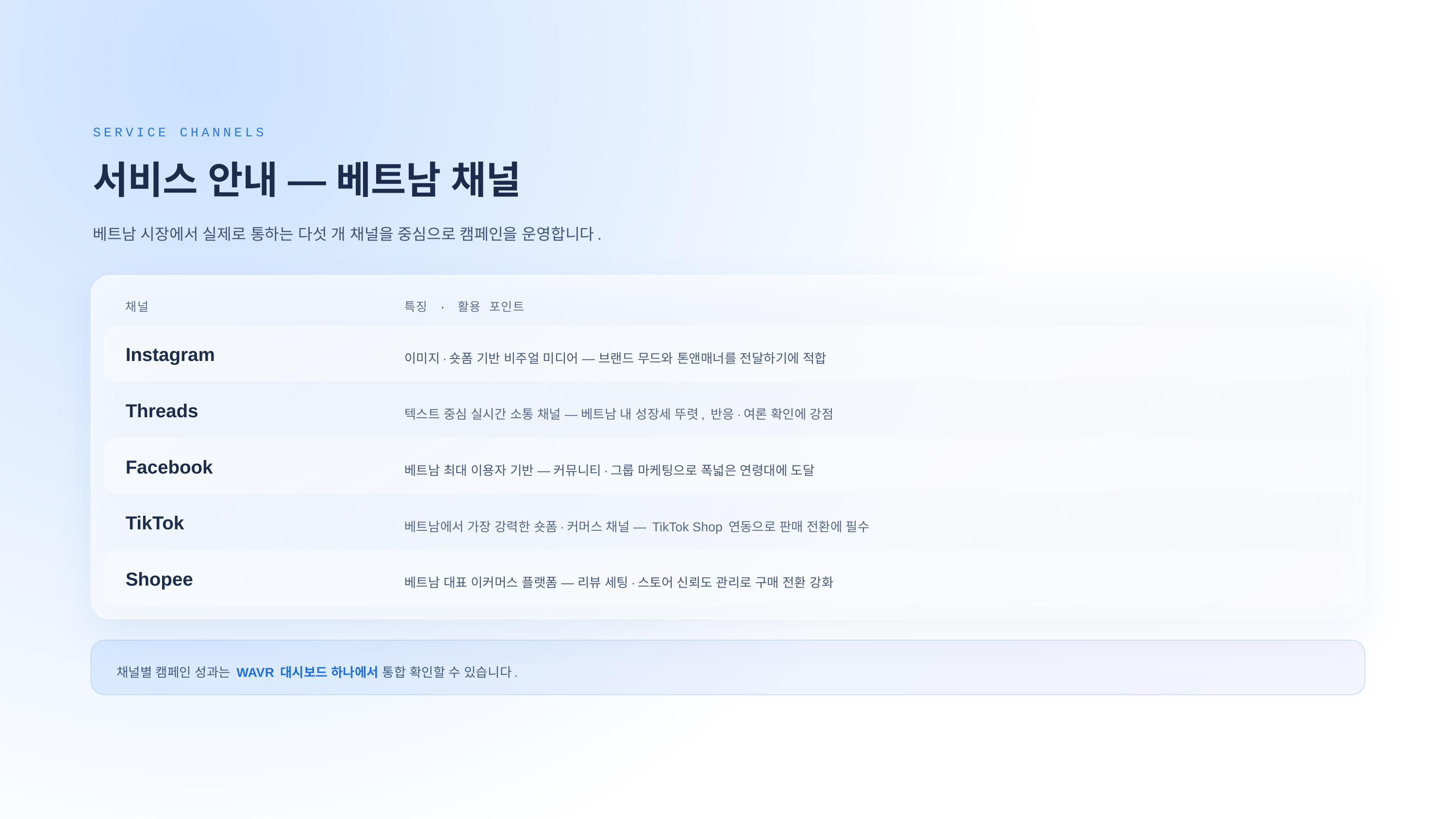

SERVICE CHANNELS
서비스 안내 — 베트남 채널
베트남 시장에서 실제로 통하는 다섯 개 채널을 중심으로 캠페인을 운영합니다.

채널
특징 · 활용 포인트

이미지·숏폼 기반 비주얼 미디어 — 브랜드 무드와 톤앤매너를 전달하기에 적합
Instagram
텍스트 중심 실시간 소통 채널 — 베트남 내 성장세 뚜렷, 반응·여론 확인에 강점
Threads

베트남 최대 이용자 기반 — 커뮤니티·그룹 마케팅으로 폭넓은 연령대에 도달
Facebook
베트남에서 가장 강력한 숏폼·커머스 채널 — TikTok Shop 연동으로 판매 전환에 필수
TikTok

베트남 대표 이커머스 플랫폼 — 리뷰 세팅·스토어 신뢰도 관리로 구매 전환 강화
Shopee

채널별 캠페인 성과는 WAVR 대시보드 하나에서 통합 확인할 수 있습니다.